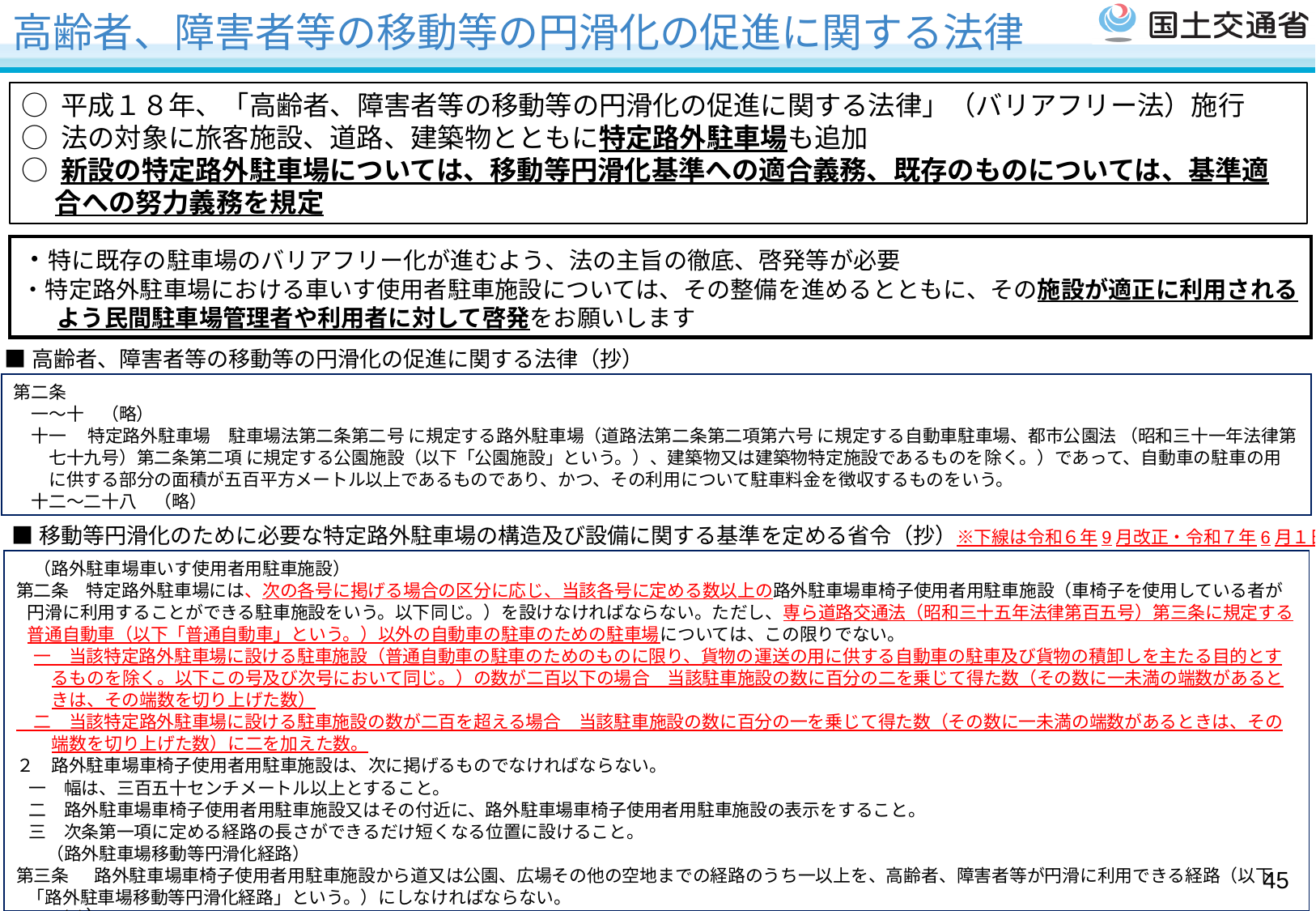

# 高齢者、障害者等の移動等の円滑化の促進に関する法律
○ 平成１８年、「高齢者、障害者等の移動等の円滑化の促進に関する法律」（バリアフリー法）施行
○ 法の対象に旅客施設、道路、建築物とともに特定路外駐車場も追加
○ 新設の特定路外駐車場については、移動等円滑化基準への適合義務、既存のものについては、基準適合への努力義務を規定

・特に既存の駐車場のバリアフリー化が進むよう、法の主旨の徹底、啓発等が必要
・特定路外駐車場における車いす使用者駐車施設については、その整備を進めるとともに、その施設が適正に利用されるよう民間駐車場管理者や利用者に対して啓発をお願いします
■高齢者、障害者等の移動等の円滑化の促進に関する法律（抄）
第二条
　一～十　（略）
　十一　 特定路外駐車場　駐車場法第二条第二号 に規定する路外駐車場（道路法第二条第二項第六号 に規定する自動車駐車場、都市公園法 （昭和三十一年法律第七十九号）第二条第二項 に規定する公園施設（以下「公園施設」という。）、建築物又は建築物特定施設であるものを除く。）であって、自動車の駐車の用に供する部分の面積が五百平方メートル以上であるものであり、かつ、その利用について駐車料金を徴収するものをいう。
　十二～二十八　（略）
■移動等円滑化のために必要な特定路外駐車場の構造及び設備に関する基準を定める省令（抄）※下線は令和６年9月改正・令和７年6月１日施行
　（路外駐車場車いす使用者用駐車施設）
第二条　特定路外駐車場には、次の各号に掲げる場合の区分に応じ、当該各号に定める数以上の路外駐車場車椅子使用者用駐車施設（車椅子を使用している者が円滑に利用することができる駐車施設をいう。以下同じ。）を設けなければならない。ただし、専ら道路交通法（昭和三十五年法律第百五号）第三条に規定する普通自動車（以下「普通自動車」という。）以外の自動車の駐車のための駐車場については、この限りでない。
　一　当該特定路外駐車場に設ける駐車施設（普通自動車の駐車のためのものに限り、貨物の運送の用に供する自動車の駐車及び貨物の積卸しを主たる目的とするものを除く。以下この号及び次号において同じ。）の数が二百以下の場合　当該駐車施設の数に百分の二を乗じて得た数（その数に一未満の端数があるときは、その端数を切り上げた数）
　二　当該特定路外駐車場に設ける駐車施設の数が二百を超える場合　当該駐車施設の数に百分の一を乗じて得た数（その数に一未満の端数があるときは、その端数を切り上げた数）に二を加えた数。
２　路外駐車場車椅子使用者用駐車施設は、次に掲げるものでなければならない。
一　幅は、三百五十センチメートル以上とすること。
二　路外駐車場車椅子使用者用駐車施設又はその付近に、路外駐車場車椅子使用者用駐車施設の表示をすること。
三　次条第一項に定める経路の長さができるだけ短くなる位置に設けること。
　（路外駐車場移動等円滑化経路）
第三条  　路外駐車場車椅子使用者用駐車施設から道又は公園、広場その他の空地までの経路のうち一以上を、高齢者、障害者等が円滑に利用できる経路（以下「路外駐車場移動等円滑化経路」という。）にしなければならない。
２　（略）
45